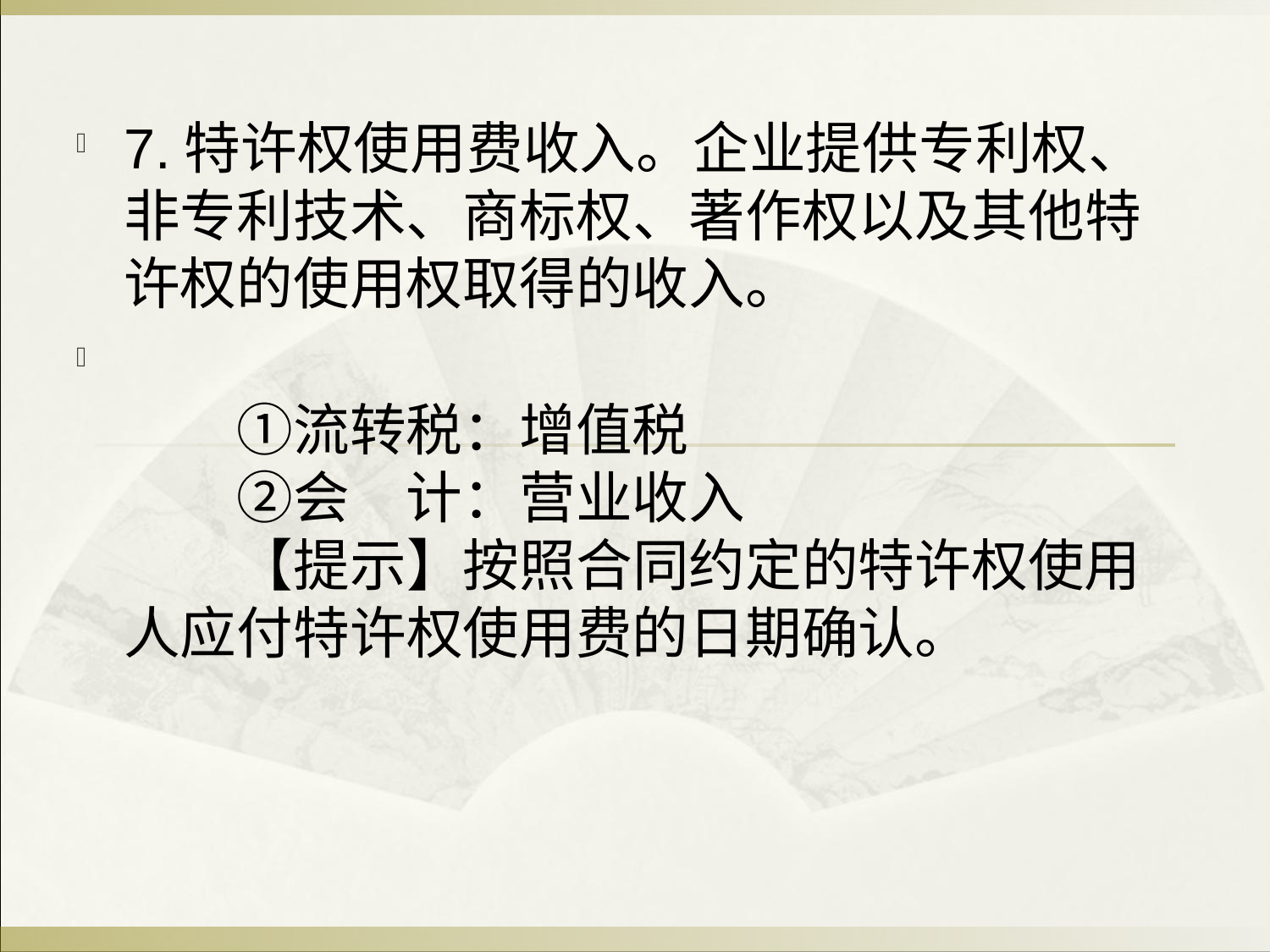

7.特许权使用费收入。企业提供专利权、非专利技术、商标权、著作权以及其他特许权的使用权取得的收入。
　　①流转税：增值税
　　②会　计：营业收入
　　【提示】按照合同约定的特许权使用人应付特许权使用费的日期确认。